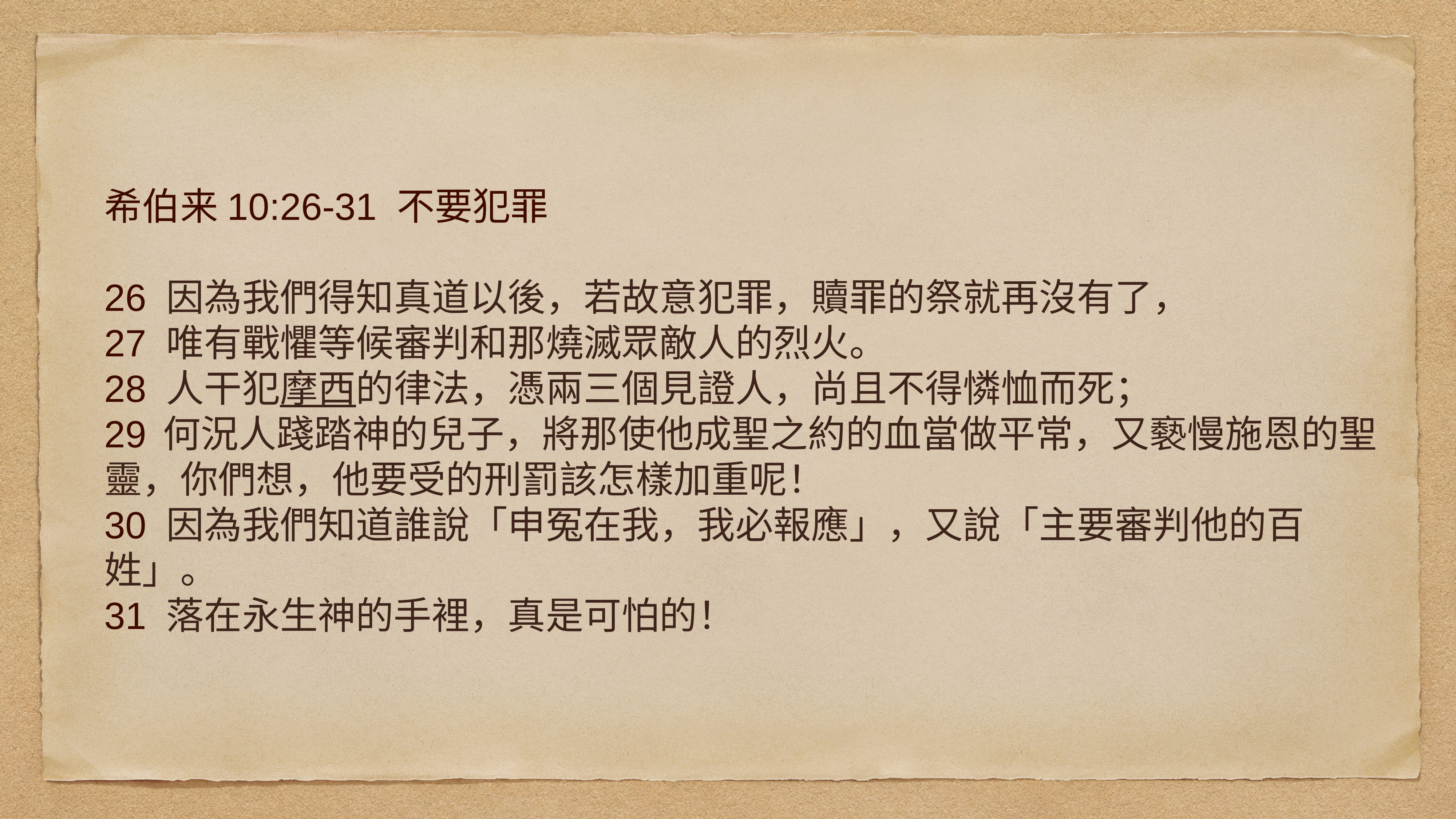

希伯来10:26-31 不要犯罪

26 因為我們得知真道以後，若故意犯罪，贖罪的祭就再沒有了，
27 唯有戰懼等候審判和那燒滅眾敵人的烈火。
28 人干犯摩西的律法，憑兩三個見證人，尚且不得憐恤而死；
29  何況人踐踏神的兒子，將那使他成聖之約的血當做平常，又褻慢施恩的聖靈，你們想，他要受的刑罰該怎樣加重呢！
30 因為我們知道誰說「申冤在我，我必報應」，又說「主要審判他的百姓」。
31 落在永生神的手裡，真是可怕的！